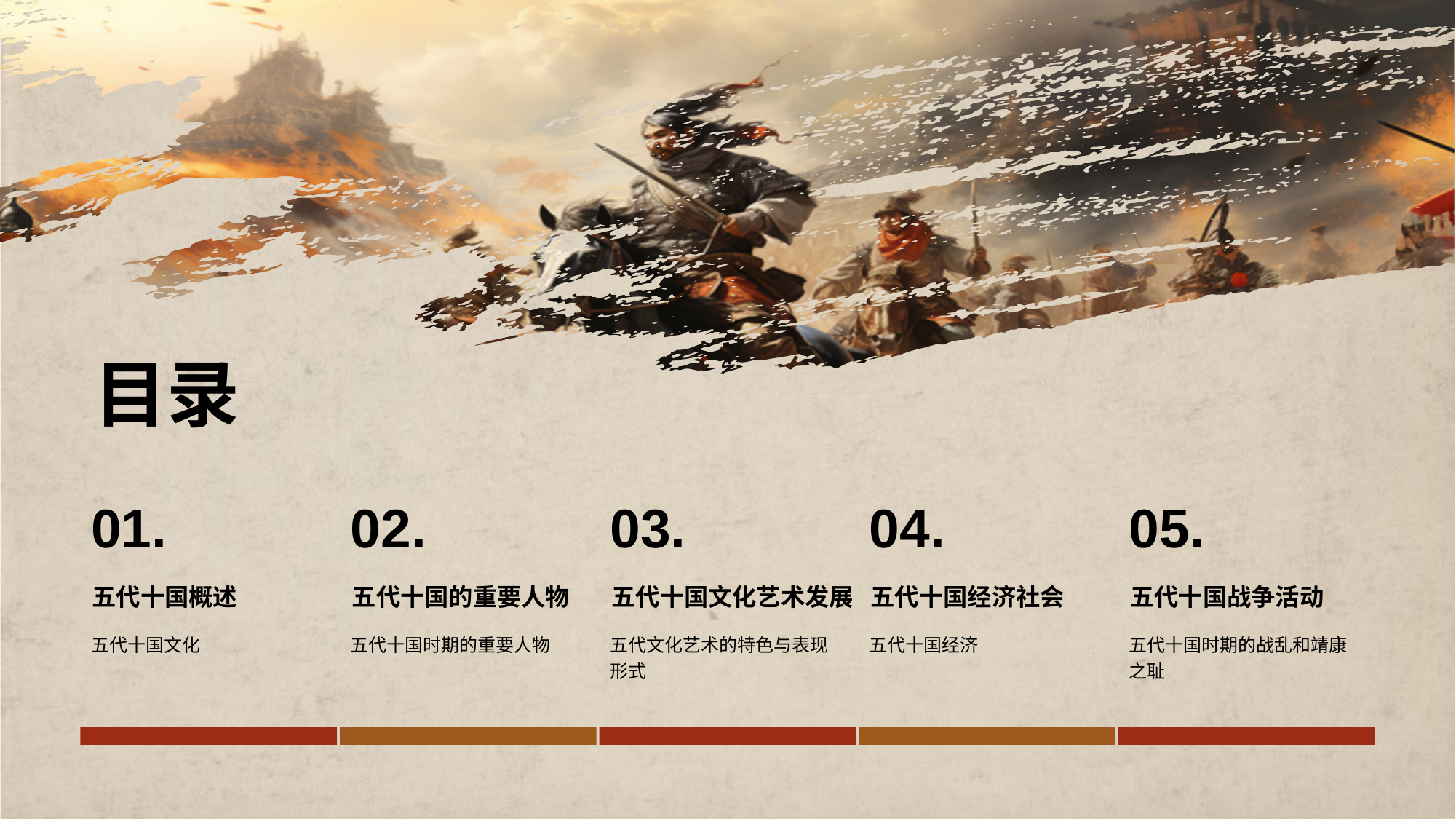

目录
01.
五代十国概述
五代十国文化

02.
五代十国的重要人物
五代十国时期的重要人物

03.
五代十国文化艺术发展
五代文化艺术的特色与表现形式

04.
五代十国经济社会
五代十国经济

05.
五代十国战争活动
五代十国时期的战乱和靖康之耻